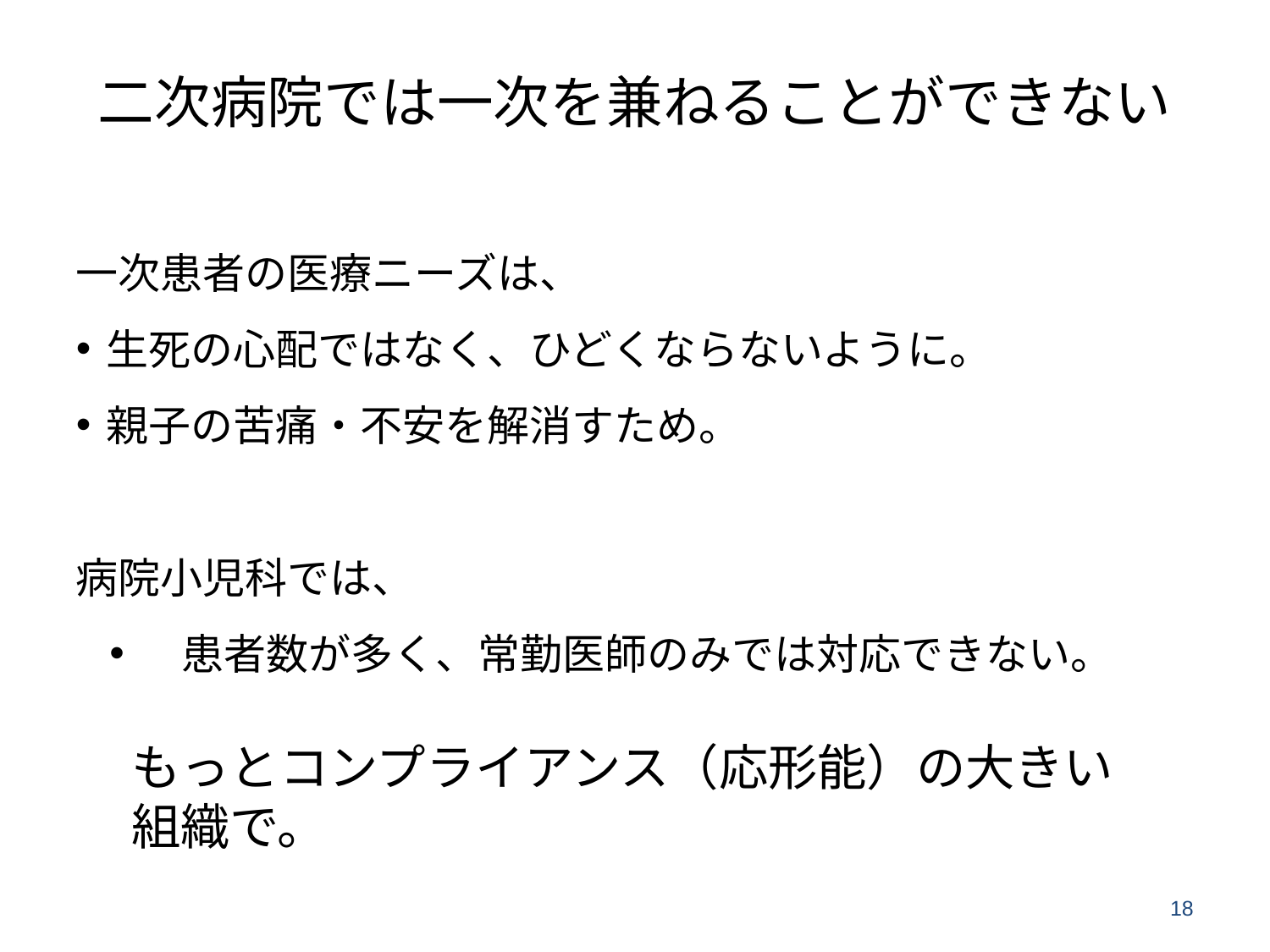

# 二次病院では一次を兼ねることができない
一次患者の医療ニーズは、
生死の心配ではなく、ひどくならないように。
親子の苦痛・不安を解消すため。

病院小児科では、
　患者数が多く、常勤医師のみでは対応できない。
もっとコンプライアンス（応形能）の大きい組織で。
18